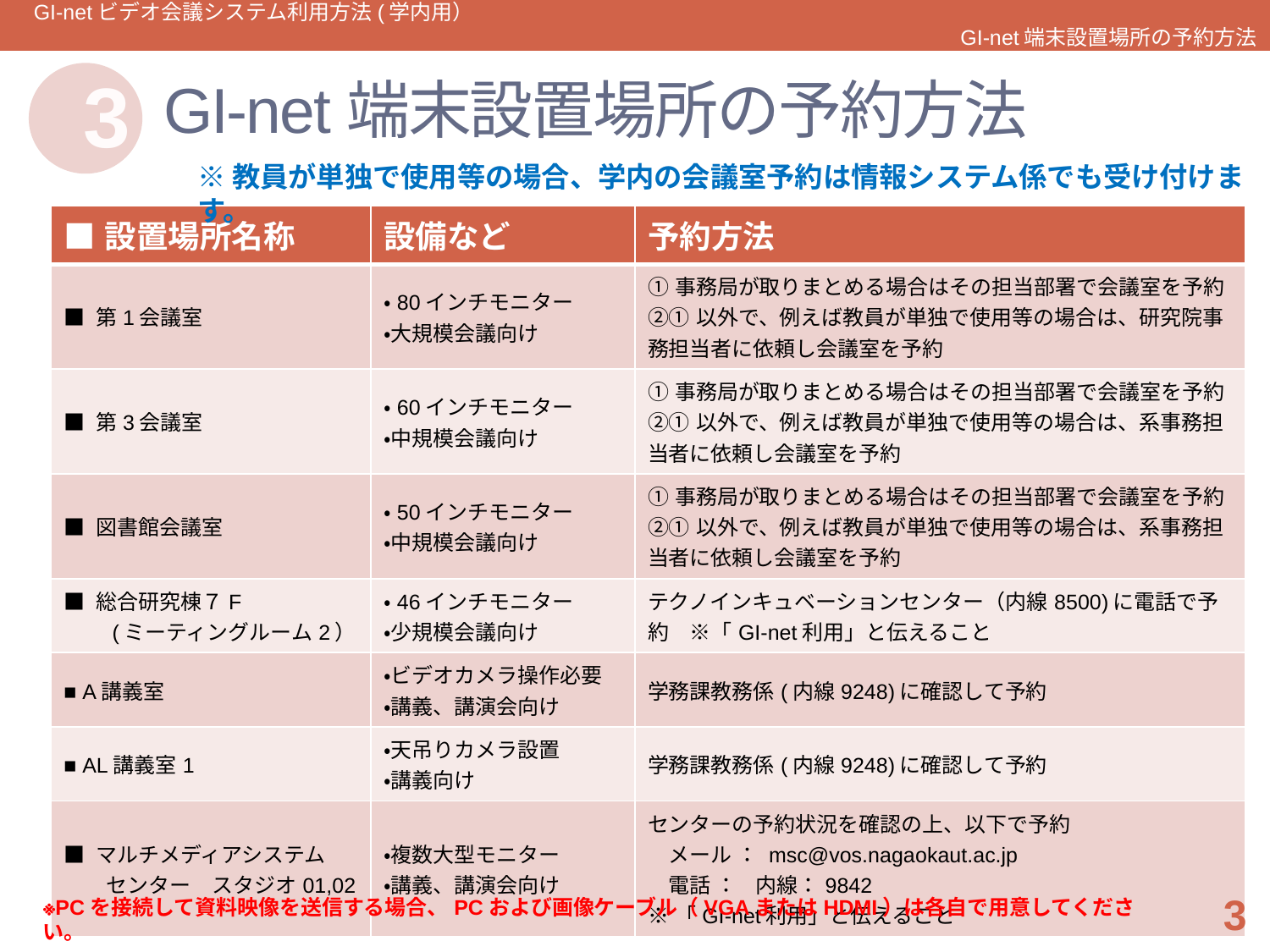

GI-netビデオ会議システム利用方法(学内用）　　　　　　　　　　　　　　　　　　　　　　　　　　　　　　　　　　　　　　GI-net端末設置場所の予約方法
# GI-net端末設置場所の予約方法
3

※教員が単独で使用等の場合、学内の会議室予約は情報システム係でも受け付けます。
| ■設置場所名称 | 設備など | 予約方法 |
| --- | --- | --- |
| ■ 第1会議室 | ・80インチモニター ・大規模会議向け | ①事務局が取りまとめる場合はその担当部署で会議室を予約 ②①以外で、例えば教員が単独で使用等の場合は、研究院事務担当者に依頼し会議室を予約 |
| ■ 第3会議室 | ・60インチモニター ・中規模会議向け | ①事務局が取りまとめる場合はその担当部署で会議室を予約 ②①以外で、例えば教員が単独で使用等の場合は、系事務担当者に依頼し会議室を予約 |
| ■ 図書館会議室 | ・50インチモニター ・中規模会議向け | ①事務局が取りまとめる場合はその担当部署で会議室を予約 ②①以外で、例えば教員が単独で使用等の場合は、系事務担当者に依頼し会議室を予約 |
| ■ 総合研究棟７F 　　(ミーティングルーム2） | ・46インチモニター ・少規模会議向け | テクノインキュベーションセンター（内線8500)に電話で予約　※「GI-net利用」と伝えること |
| ■ A講義室 | ・ビデオカメラ操作必要 ・講義、講演会向け | 学務課教務係(内線9248)に確認して予約 |
| ■ AL講義室1 | ・天吊りカメラ設置 ・講義向け | 学務課教務係(内線9248)に確認して予約 |
| ■ マルチメディアシステム 　　センター　スタジオ01,02 | ・複数大型モニター ・講義、講演会向け | センターの予約状況を確認の上、以下で予約 　メール ： msc@vos.nagaokaut.ac.jp 　電話 ： 内線：9842 ※「GI-net利用」と伝えること |
3
※PCを接続して資料映像を送信する場合、PCおよび画像ケーブル（VGAまたはHDMI）は各自で用意してください。